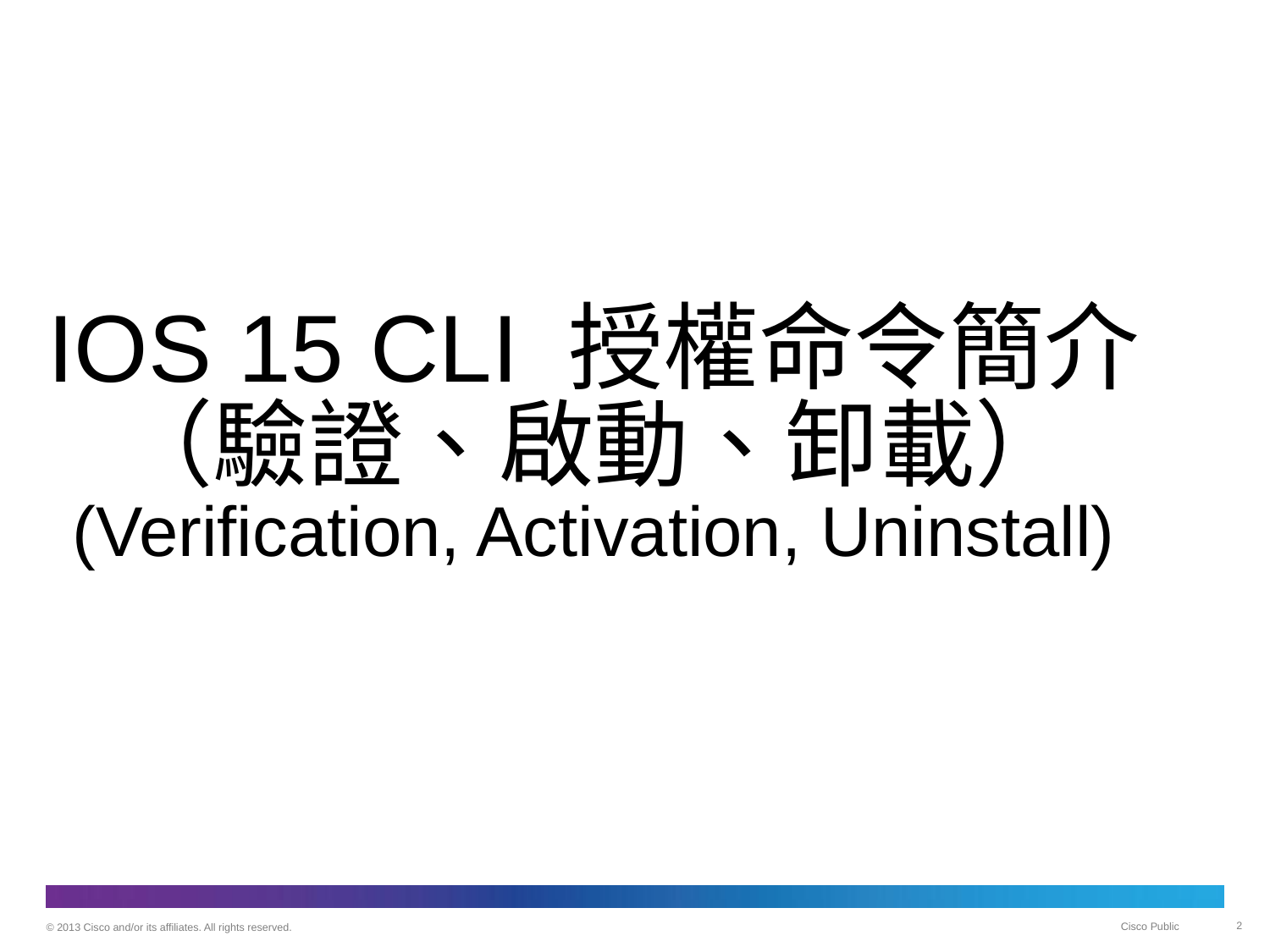

# IOS 15 CLI 授權命令簡介（驗證、啟動、卸載） (Verification, Activation, Uninstall)